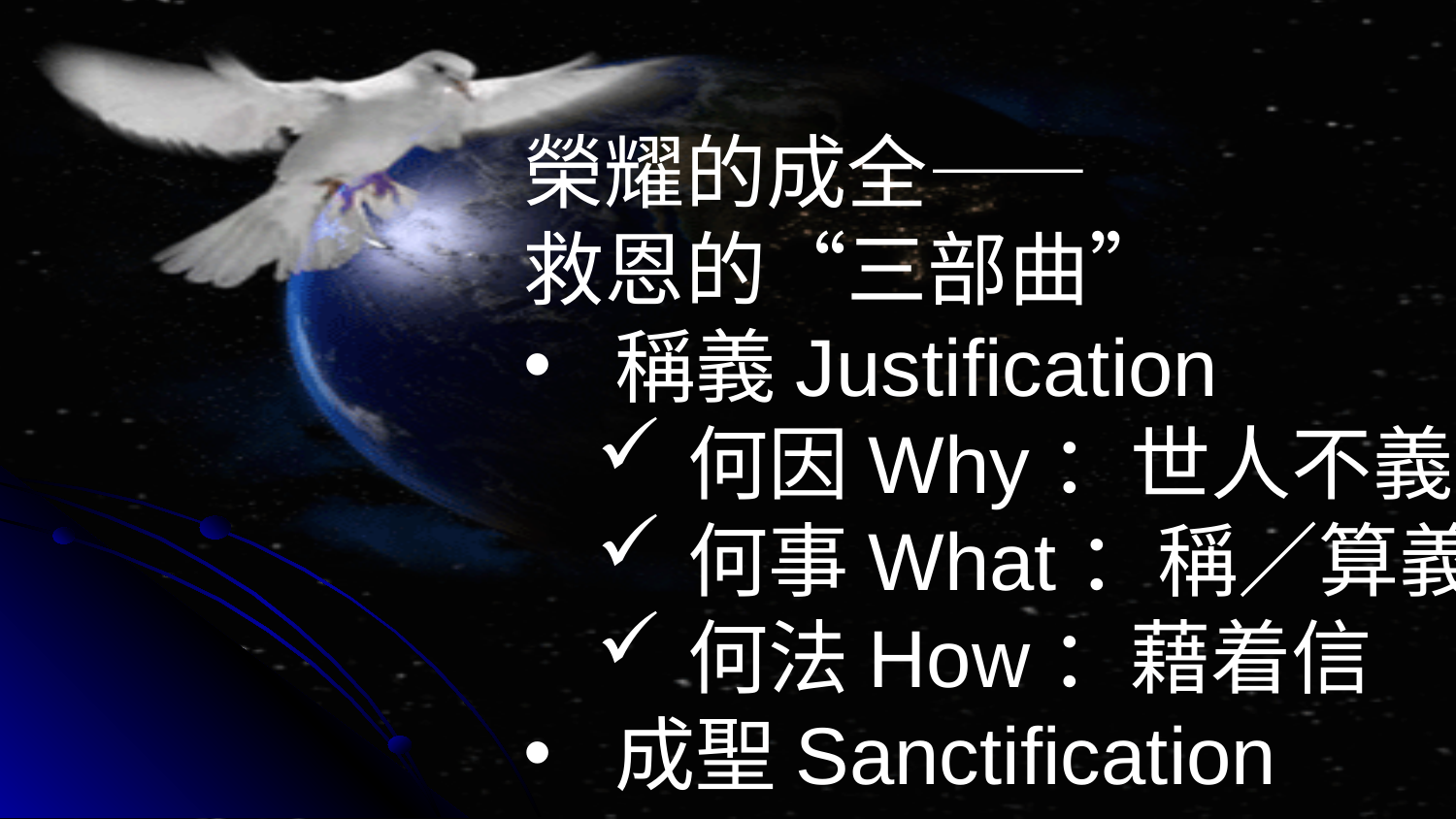

榮耀的成全——
救恩的“三部曲”
稱義Justification
何因Why：世人不義
何事What：稱／算義
何法How：藉着信
成聖Sanctification